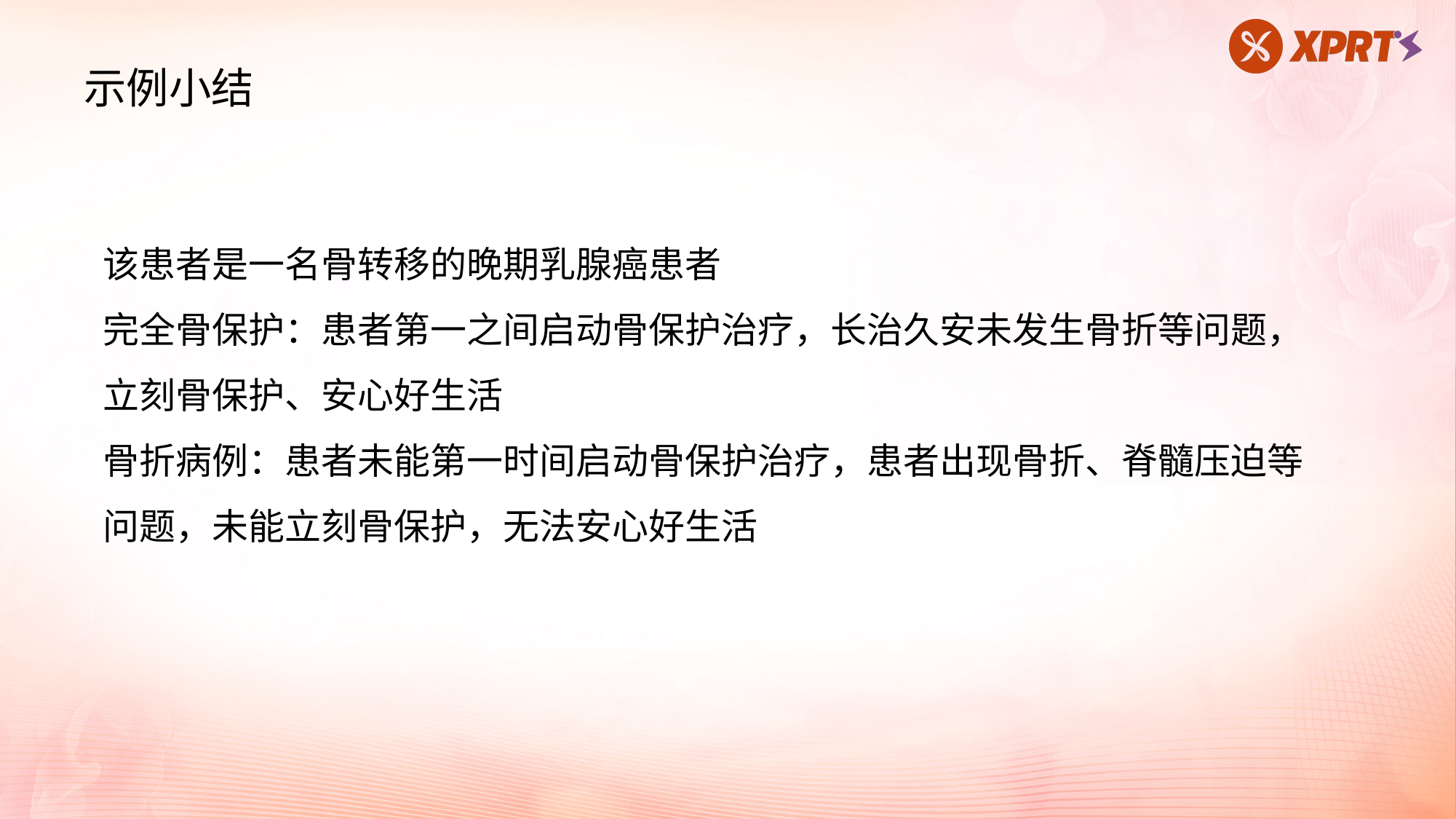

示例小结
该患者是一名骨转移的晚期乳腺癌患者
完全骨保护：患者第一之间启动骨保护治疗，长治久安未发生骨折等问题，立刻骨保护、安心好生活
骨折病例：患者未能第一时间启动骨保护治疗，患者出现骨折、脊髓压迫等问题，未能立刻骨保护，无法安心好生活